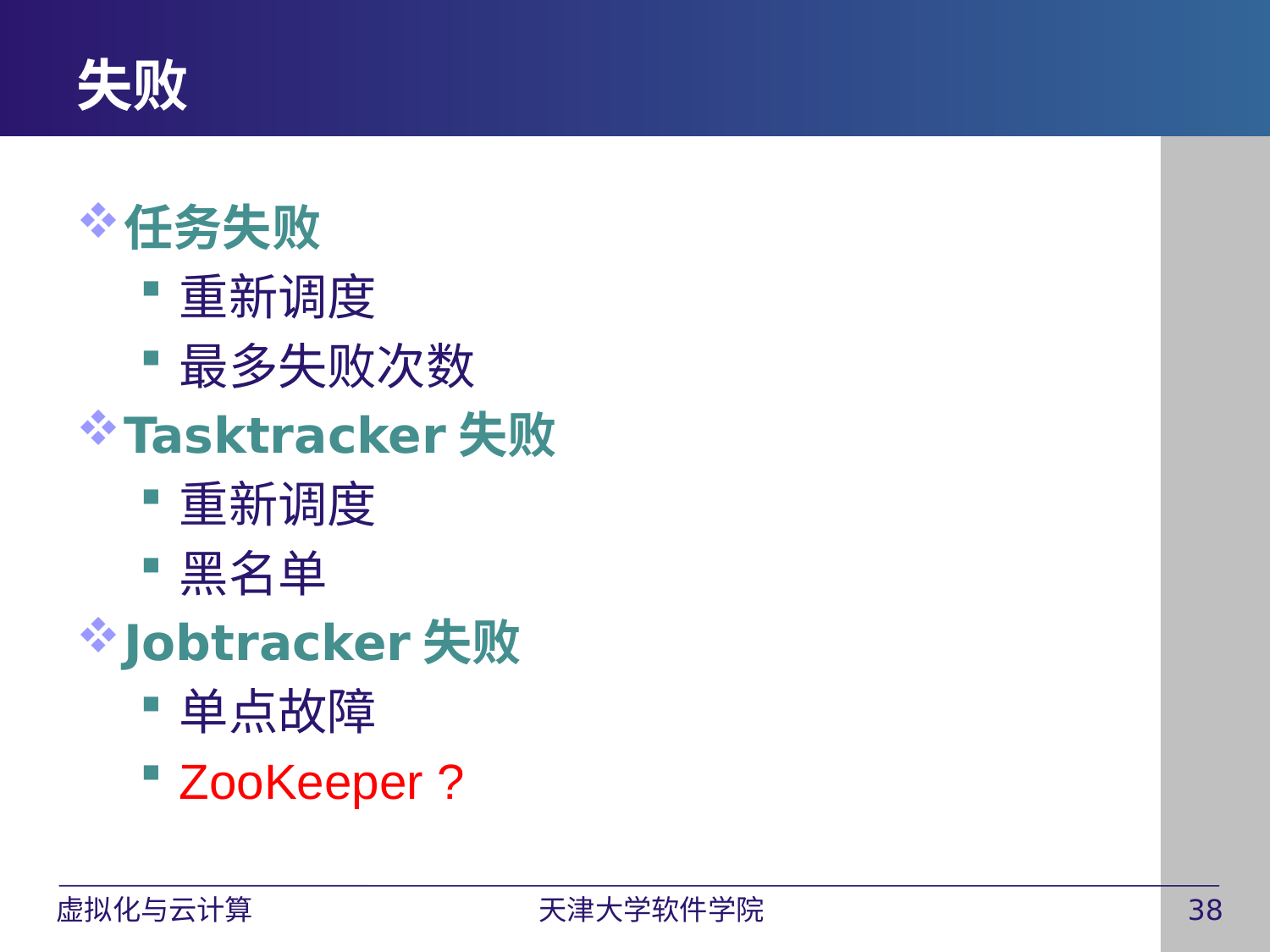

# 失败
任务失败
重新调度
最多失败次数
Tasktracker失败
重新调度
黑名单
Jobtracker失败
单点故障
ZooKeeper ?